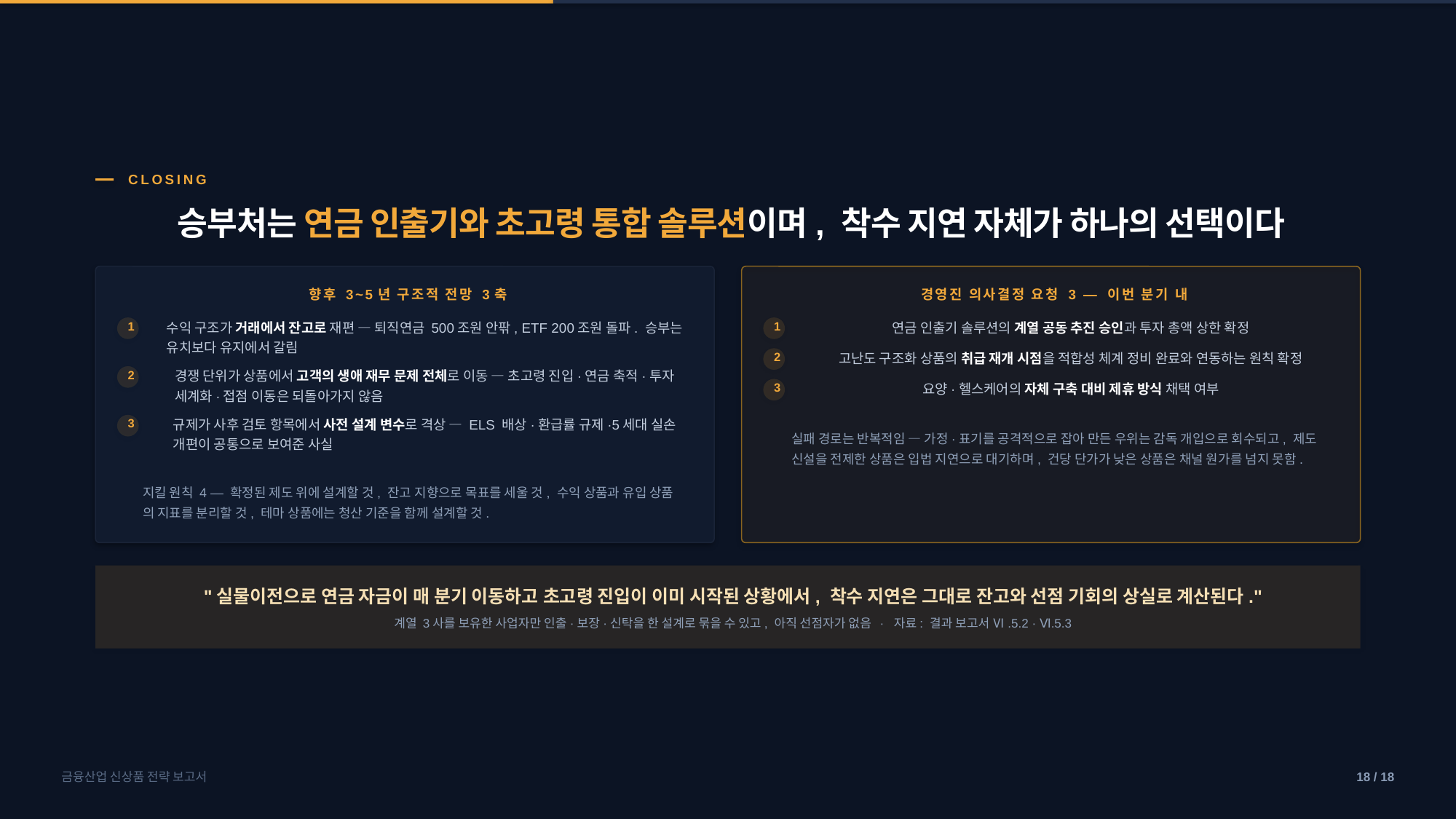

CLOSING

승부처는 연금 인출기와 초고령 통합 솔루션이며, 착수 지연 자체가 하나의 선택이다

향후 3~5년 구조적 전망 3축
경영진 의사결정 요청 3 — 이번 분기 내
1
수익 구조가 거래에서 잔고로 재편 — 퇴직연금 500조원 안팎, ETF 200조원 돌파. 승부는
유치보다 유지에서 갈림
1
연금 인출기 솔루션의 계열 공동 추진 승인과 투자 총액 상한 확정

2
고난도 구조화 상품의 취급 재개 시점을 적합성 체계 정비 완료와 연동하는 원칙 확정

2
경쟁 단위가 상품에서 고객의 생애 재무 문제 전체로 이동 — 초고령 진입·연금 축적·투자
세계화·접점 이동은 되돌아가지 않음

3
요양·헬스케어의 자체 구축 대비 제휴 방식 채택 여부

3
규제가 사후 검토 항목에서 사전 설계 변수로 격상 — ELS 배상·환급률 규제·5세대 실손
개편이 공통으로 보여준 사실

실패 경로는 반복적임 — 가정·표기를 공격적으로 잡아 만든 우위는 감독 개입으로 회수되고, 제도
신설을 전제한 상품은 입법 지연으로 대기하며, 건당 단가가 낮은 상품은 채널 원가를 넘지 못함.
지킬 원칙 4 — 확정된 제도 위에 설계할 것, 잔고 지향으로 목표를 세울 것, 수익 상품과 유입 상품
의 지표를 분리할 것, 테마 상품에는 청산 기준을 함께 설계할 것.

"실물이전으로 연금 자금이 매 분기 이동하고 초고령 진입이 이미 시작된 상황에서, 착수 지연은 그대로 잔고와 선점 기회의 상실로 계산된다."
계열 3사를 보유한 사업자만 인출·보장·신탁을 한 설계로 묶을 수 있고, 아직 선점자가 없음  ·  자료: 결과 보고서 Ⅵ.5.2 · Ⅵ.5.3
금융산업 신상품 전략 보고서
18 / 18